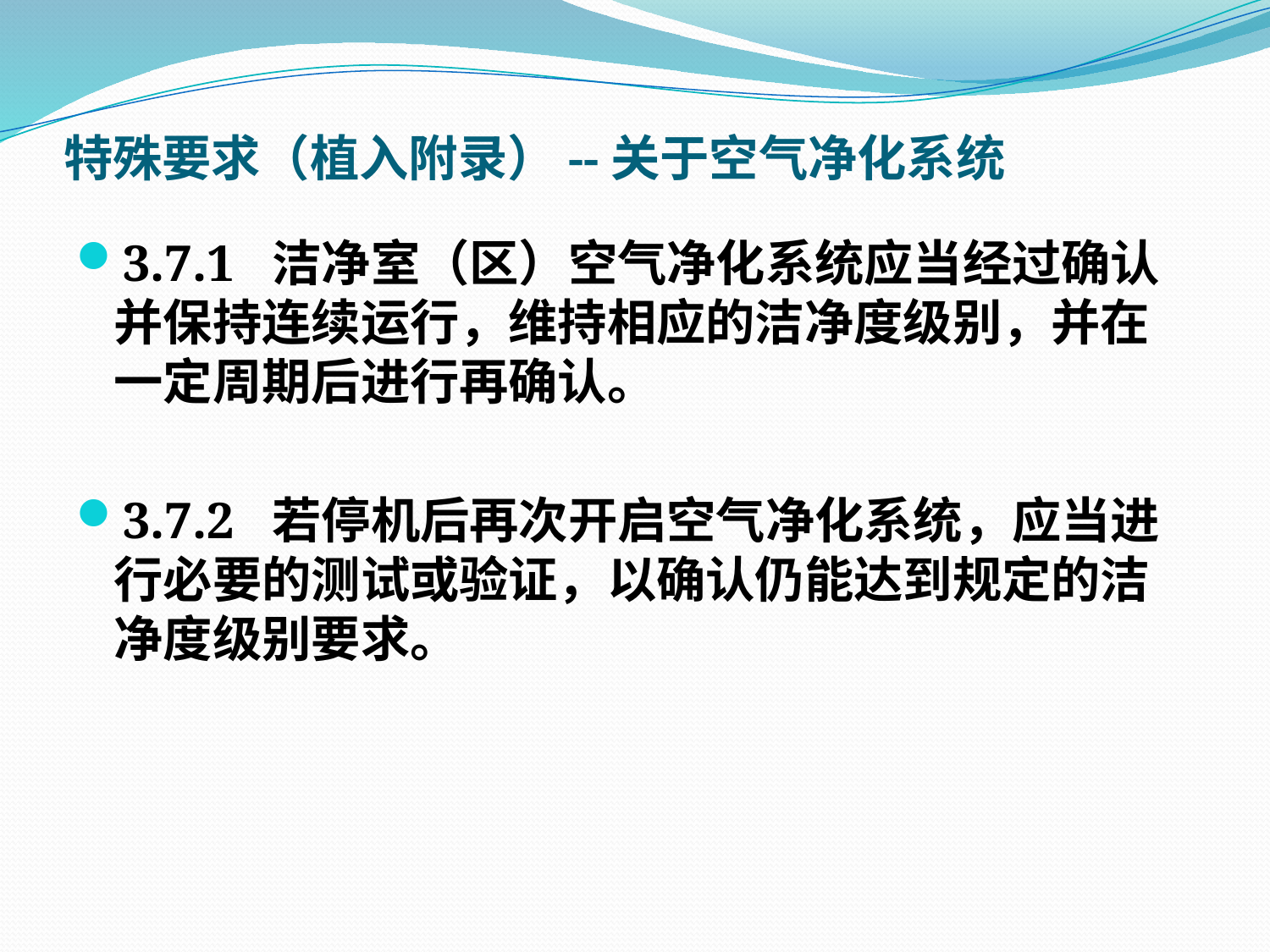

# 特殊要求（植入附录）--关于空气净化系统
3.7.1  洁净室（区）空气净化系统应当经过确认并保持连续运行，维持相应的洁净度级别，并在一定周期后进行再确认。

3.7.2  若停机后再次开启空气净化系统，应当进行必要的测试或验证，以确认仍能达到规定的洁净度级别要求。